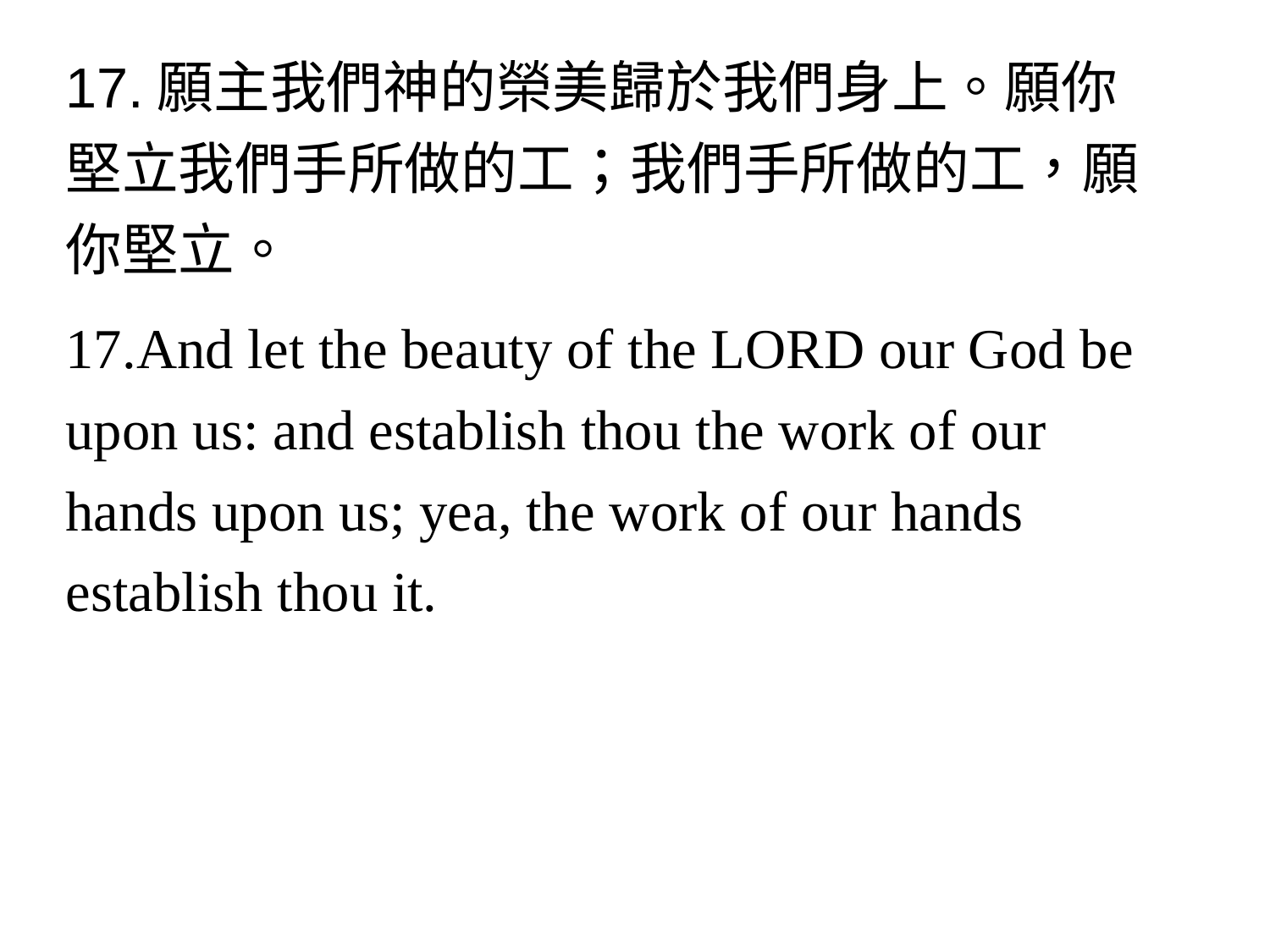

17.願主我們神的榮美歸於我們身上。願你堅立我們手所做的工；我們手所做的工，願你堅立。
17.And let the beauty of the LORD our God be upon us: and establish thou the work of our hands upon us; yea, the work of our hands establish thou it.